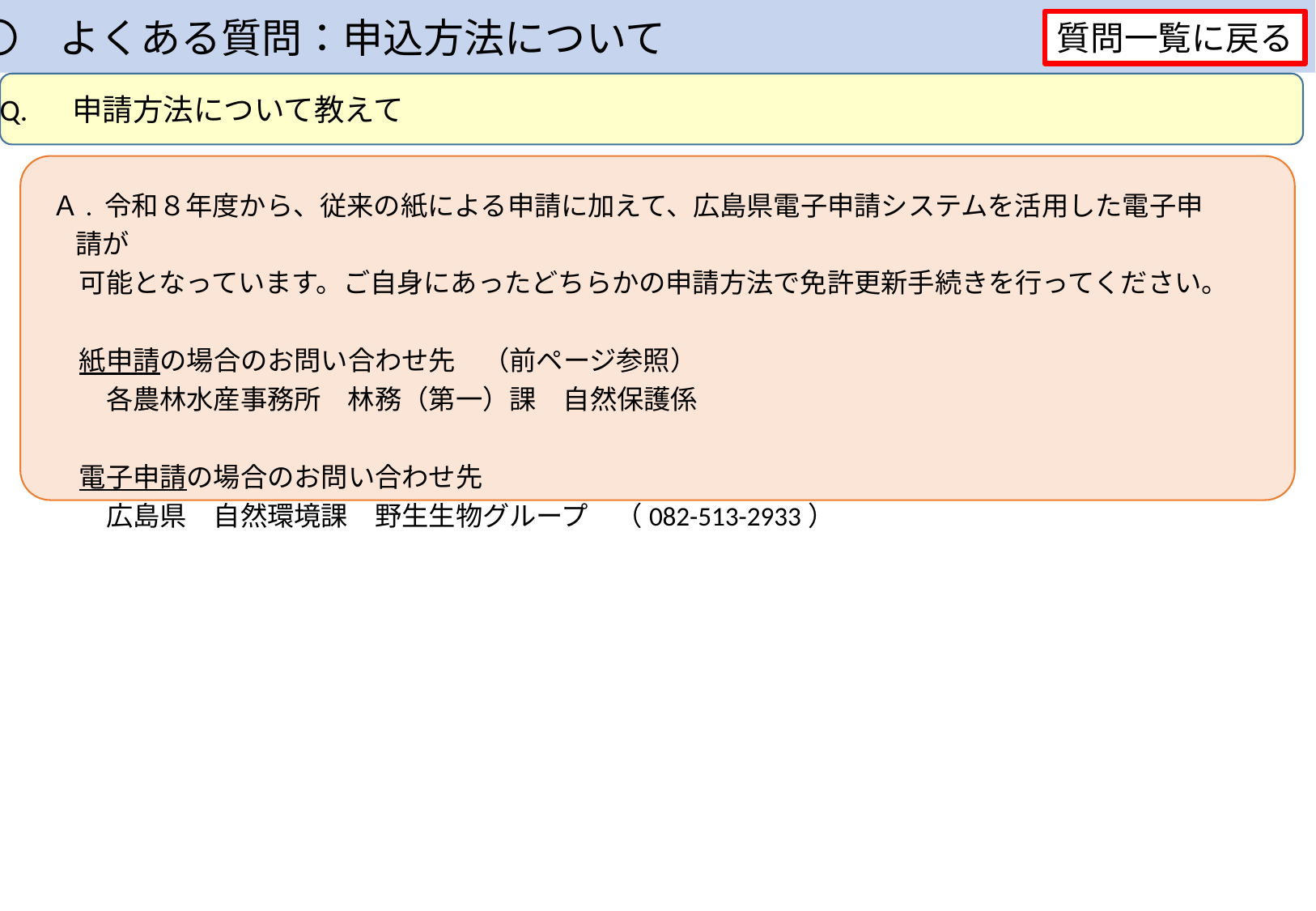

〇　よくある質問：申込方法について
質問一覧に戻る

Q. 　申請方法について教えて

Ａ. 令和８年度から、従来の紙による申請に加えて、広島県電子申請システムを活用した電子申請が
　可能となっています。ご自身にあったどちらかの申請方法で免許更新手続きを行ってください。

　紙申請の場合のお問い合わせ先　（前ページ参照）
　　各農林水産事務所　林務（第一）課　自然保護係

　電子申請の場合のお問い合わせ先
　　広島県　自然環境課　野生生物グループ　（082-513-2933）